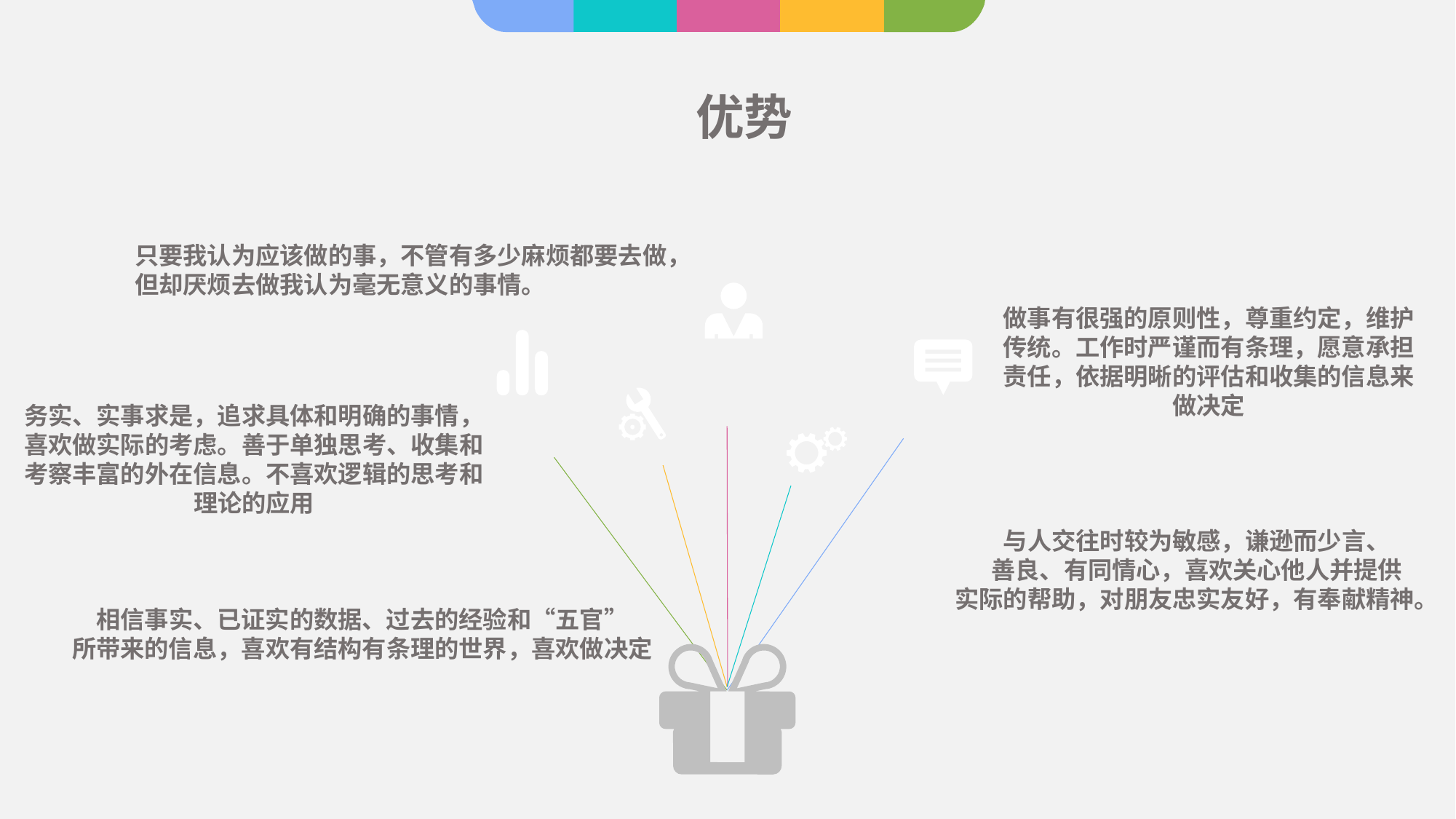

优势
只要我认为应该做的事，不管有多少麻烦都要去做，
但却厌烦去做我认为毫无意义的事情。

做事有很强的原则性，尊重约定，维护
传统。工作时严谨而有条理，愿意承担
责任，依据明晰的评估和收集的信息来
做决定

务实、实事求是，追求具体和明确的事情，
喜欢做实际的考虑。善于单独思考、收集和
考察丰富的外在信息。不喜欢逻辑的思考和
理论的应用

与人交往时较为敏感，谦逊而少言、
善良、有同情心，喜欢关心他人并提供
实际的帮助，对朋友忠实友好，有奉献精神。

相信事实、已证实的数据、过去的经验和“五官”
所带来的信息，喜欢有结构有条理的世界，喜欢做决定